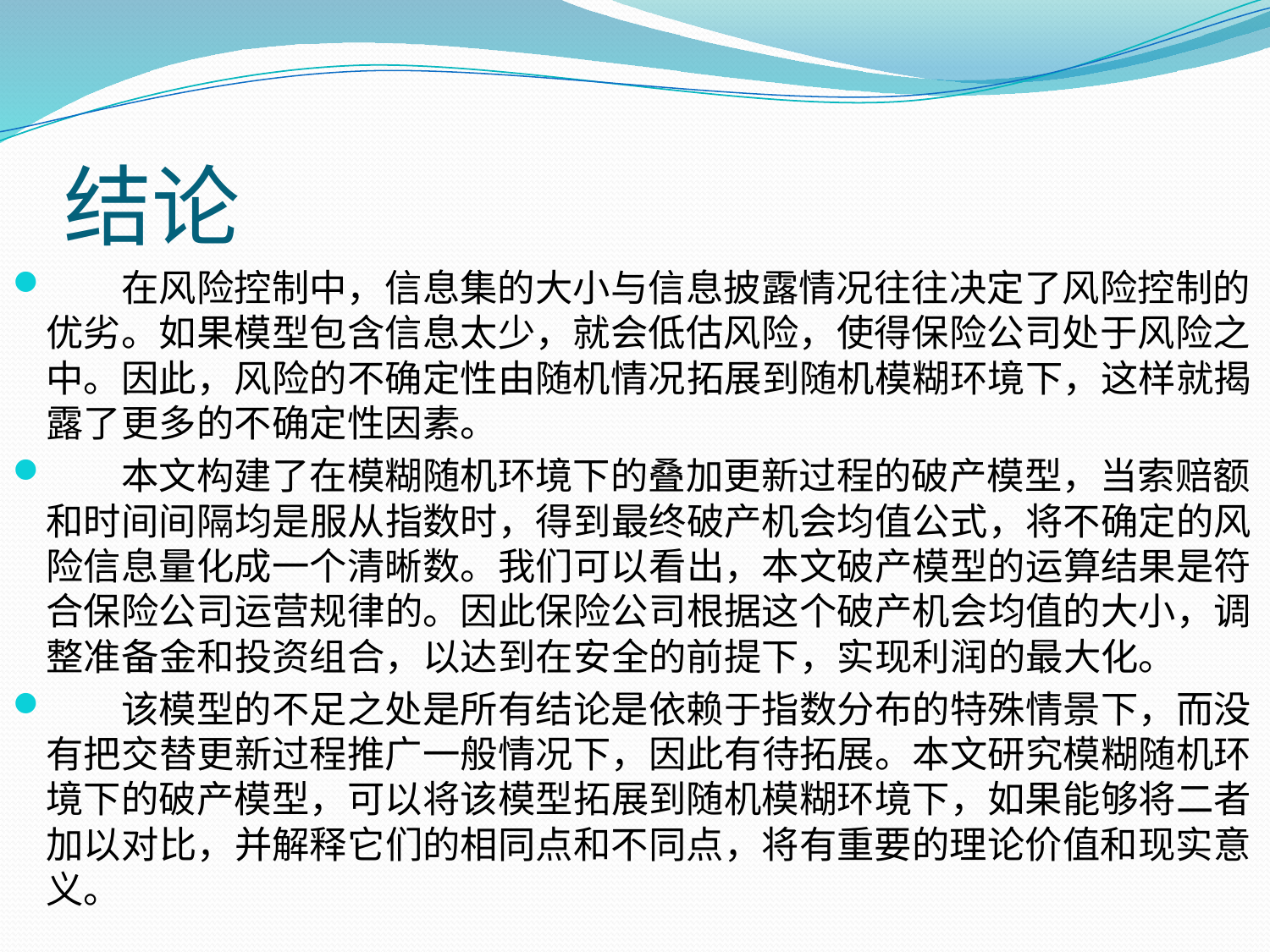

# 结论
        在风险控制中，信息集的大小与信息披露情况往往决定了风险控制的优劣。如果模型包含信息太少，就会低估风险，使得保险公司处于风险之中。因此，风险的不确定性由随机情况拓展到随机模糊环境下，这样就揭露了更多的不确定性因素。
        本文构建了在模糊随机环境下的叠加更新过程的破产模型，当索赔额和时间间隔均是服从指数时，得到最终破产机会均值公式，将不确定的风险信息量化成一个清晰数。我们可以看出，本文破产模型的运算结果是符合保险公司运营规律的。因此保险公司根据这个破产机会均值的大小，调整准备金和投资组合，以达到在安全的前提下，实现利润的最大化。
        该模型的不足之处是所有结论是依赖于指数分布的特殊情景下，而没有把交替更新过程推广一般情况下，因此有待拓展。本文研究模糊随机环境下的破产模型，可以将该模型拓展到随机模糊环境下，如果能够将二者加以对比，并解释它们的相同点和不同点，将有重要的理论价值和现实意义。